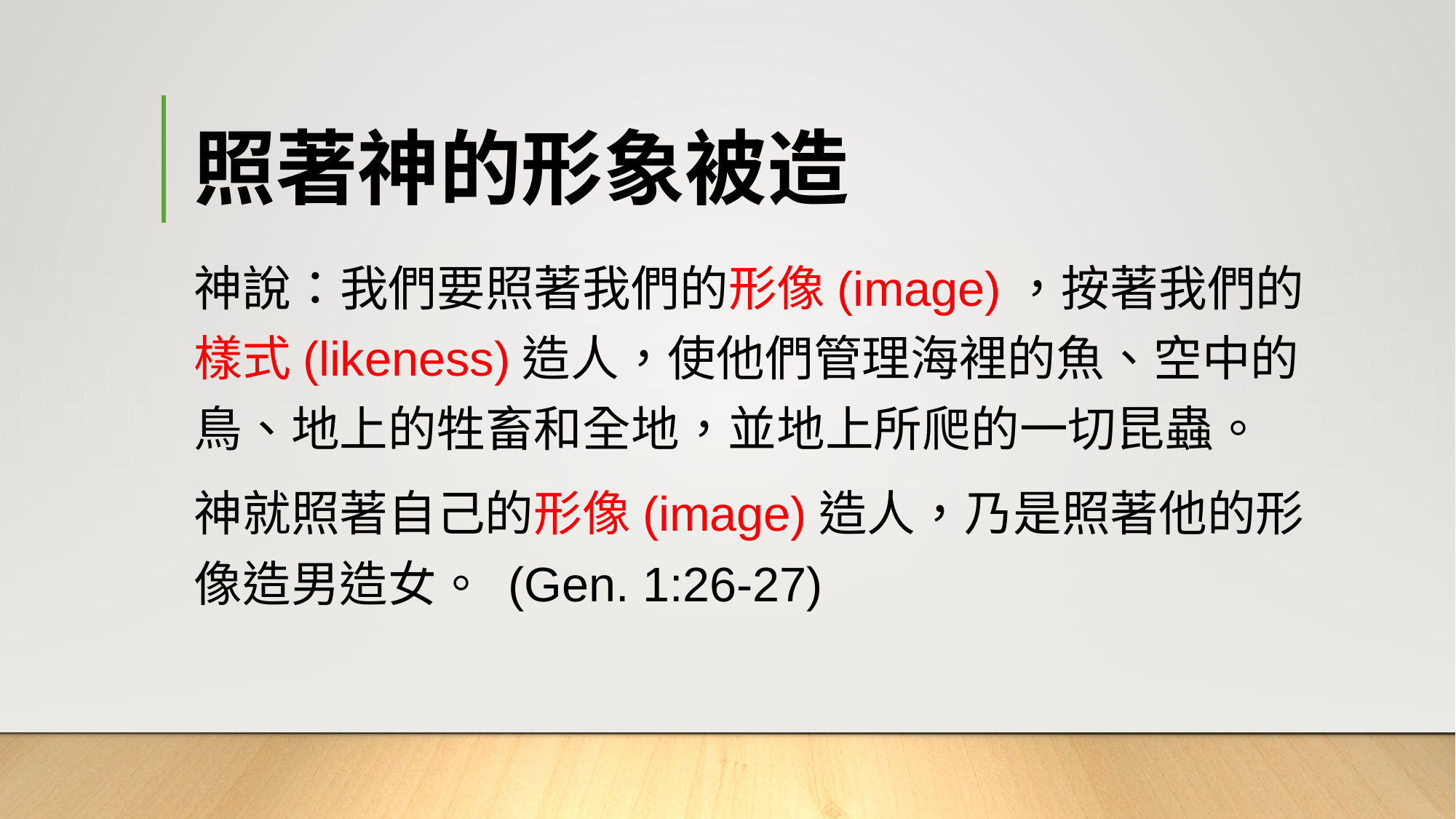

# 照著神的形象被造
神說：我們要照著我們的形像(image)，按著我們的樣式(likeness)造人，使他們管理海裡的魚、空中的鳥、地上的牲畜和全地，並地上所爬的一切昆蟲。
神就照著自己的形像(image)造人，乃是照著他的形像造男造女。 (Gen. 1:26-27)